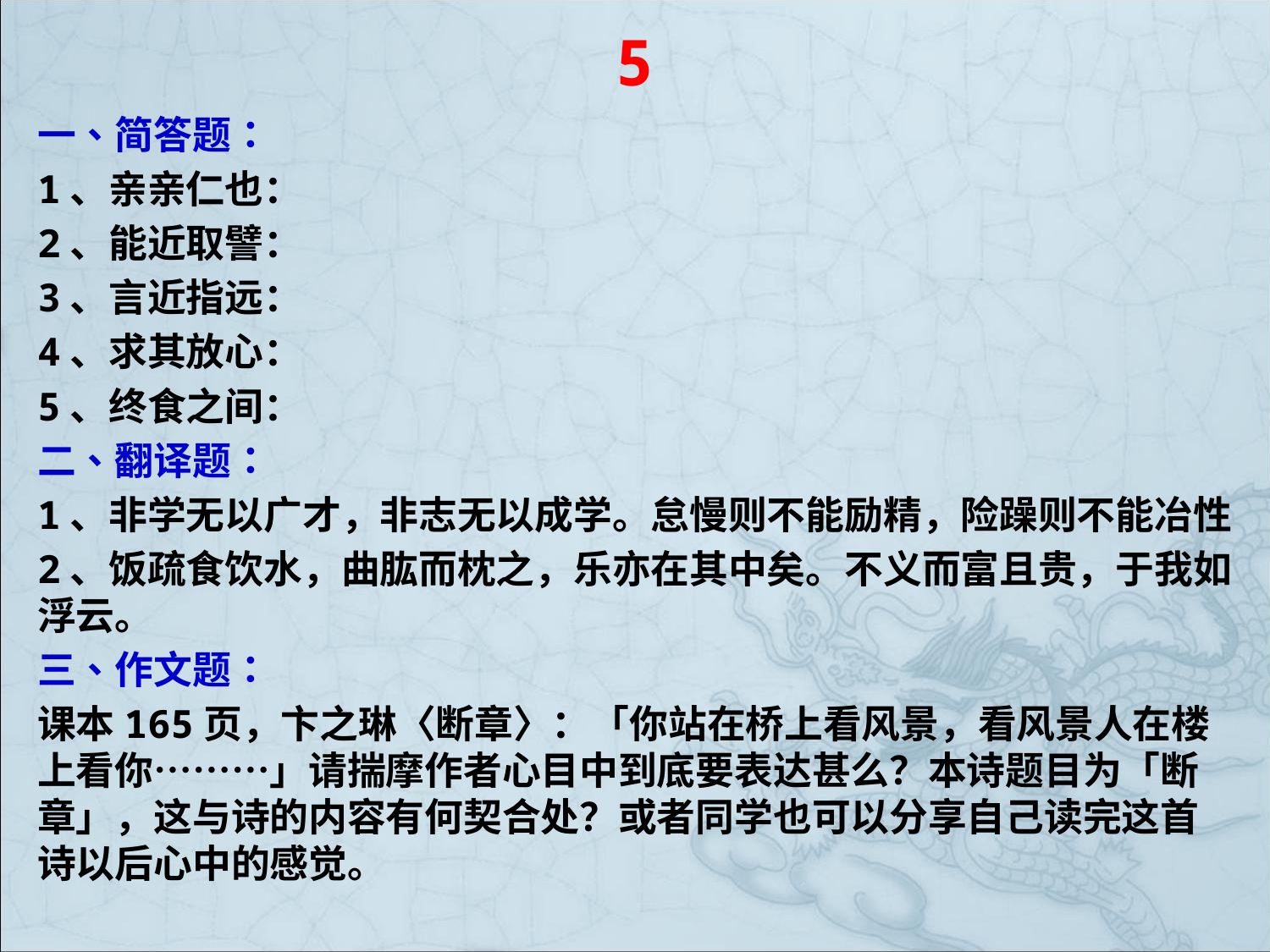

5
一、简答题：
1、亲亲仁也：
2、能近取譬：
3、言近指远：
4、求其放心：
5、终食之间：
二、翻译题：
1、非学无以广才，非志无以成学。怠慢则不能励精，险躁则不能冶性
2、饭疏食饮水，曲肱而枕之，乐亦在其中矣。不义而富且贵，于我如浮云。
三、作文题：
课本165页，卞之琳〈断章〉：「你站在桥上看风景，看风景人在楼上看你………」请揣摩作者心目中到底要表达甚么？本诗题目为「断章」，这与诗的内容有何契合处？或者同学也可以分享自己读完这首诗以后心中的感觉。